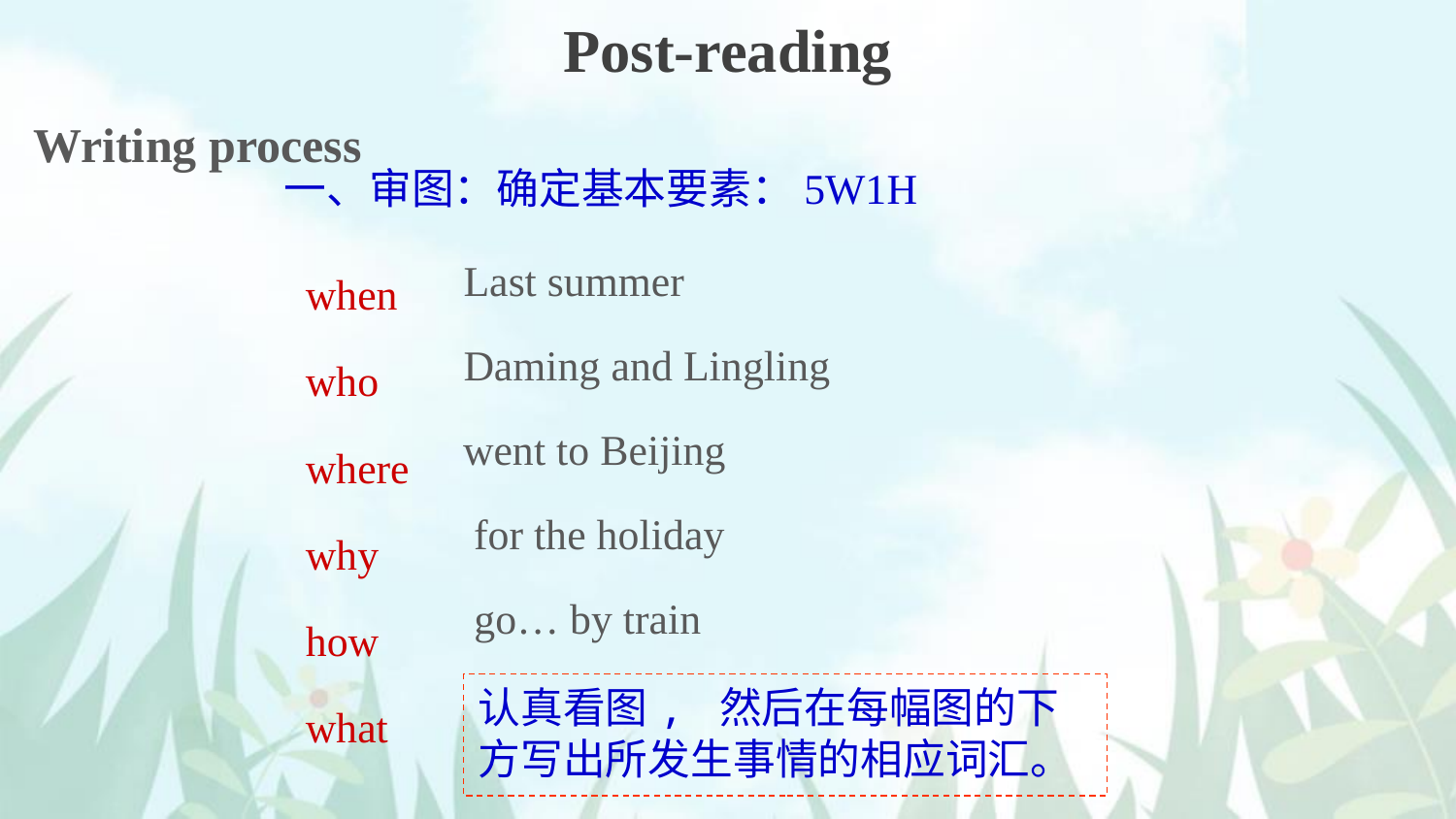

Post-reading
Writing process
一、审图：确定基本要素：5W1H
when
who
where
why
how
what
Last summer
Daming and Lingling
went to Beijing
 for the holiday
 go… by train
认真看图, 然后在每幅图的下方写出所发生事情的相应词汇。